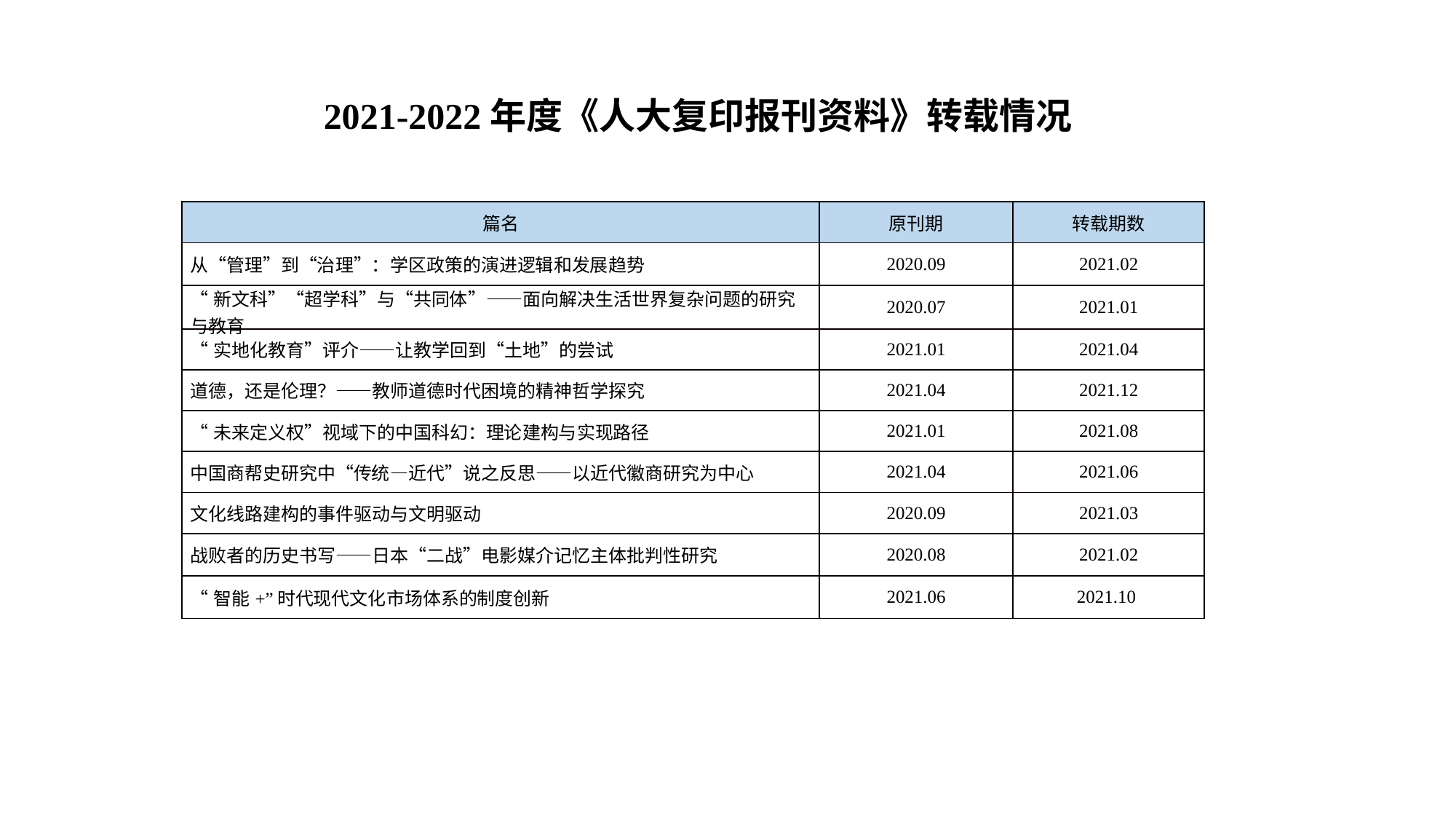

2021-2022年度《人大复印报刊资料》转载情况
| 篇名 | 原刊期 | 转载期数 |
| --- | --- | --- |
| 从“管理”到“治理”：学区政策的演进逻辑和发展趋势 | 2020.09 | 2021.02 |
| “新文科”“超学科”与“共同体”——面向解决生活世界复杂问题的研究与教育 | 2020.07 | 2021.01 |
| “实地化教育”评介——让教学回到“土地”的尝试 | 2021.01 | 2021.04 |
| 道德，还是伦理？——教师道德时代困境的精神哲学探究 | 2021.04 | 2021.12 |
| “未来定义权”视域下的中国科幻：理论建构与实现路径 | 2021.01 | 2021.08 |
| 中国商帮史研究中“传统—近代”说之反思——以近代徽商研究为中心 | 2021.04 | 2021.06 |
| 文化线路建构的事件驱动与文明驱动 | 2020.09 | 2021.03 |
| 战败者的历史书写——日本“二战”电影媒介记忆主体批判性研究 | 2020.08 | 2021.02 |
| “智能+”时代现代文化市场体系的制度创新 | 2021.06 | 2021.10 |